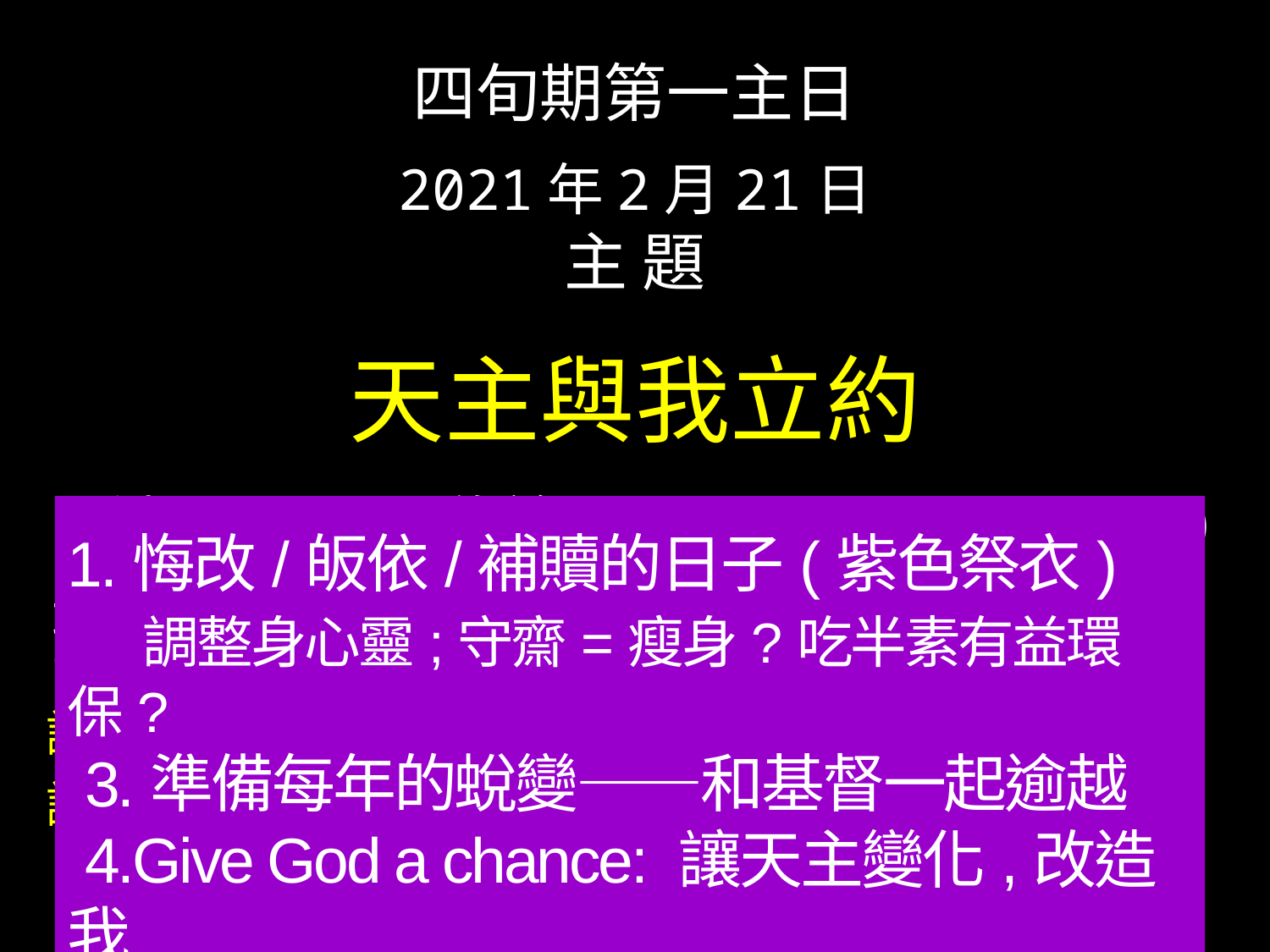

四旬期第一主日

2021年2月21日
主 題
天主與我立約
(創9:8-15；伯前3:18-22；谷1:12-15)
 聖言指導生活；生活印證聖言
  講道解釋天主聖言,指出它如何指導我的生命
  證道是為天主作證,證明天主的話是可信的和可行的

1.悔改/皈依/補贖的日子(紫色祭衣)
     調整身心靈;守齋=瘦身?吃半素有益環保?
 3.準備每年的蛻變——和基督一起逾越
 4.Give God a chance: 讓天主變化,改造我